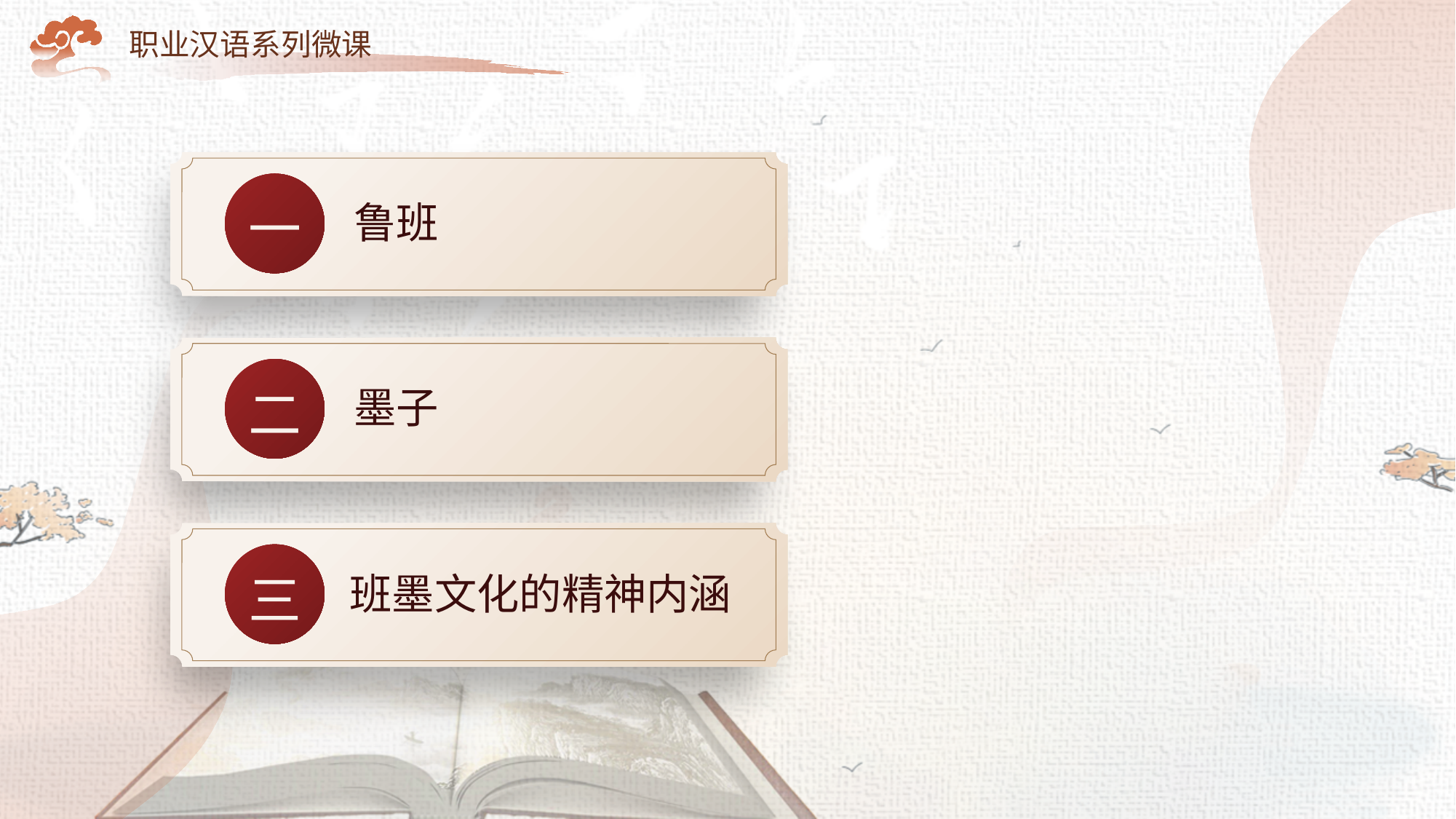

职业汉语系列微课

一
鲁班

墨子
二

三
班墨文化的精神内涵